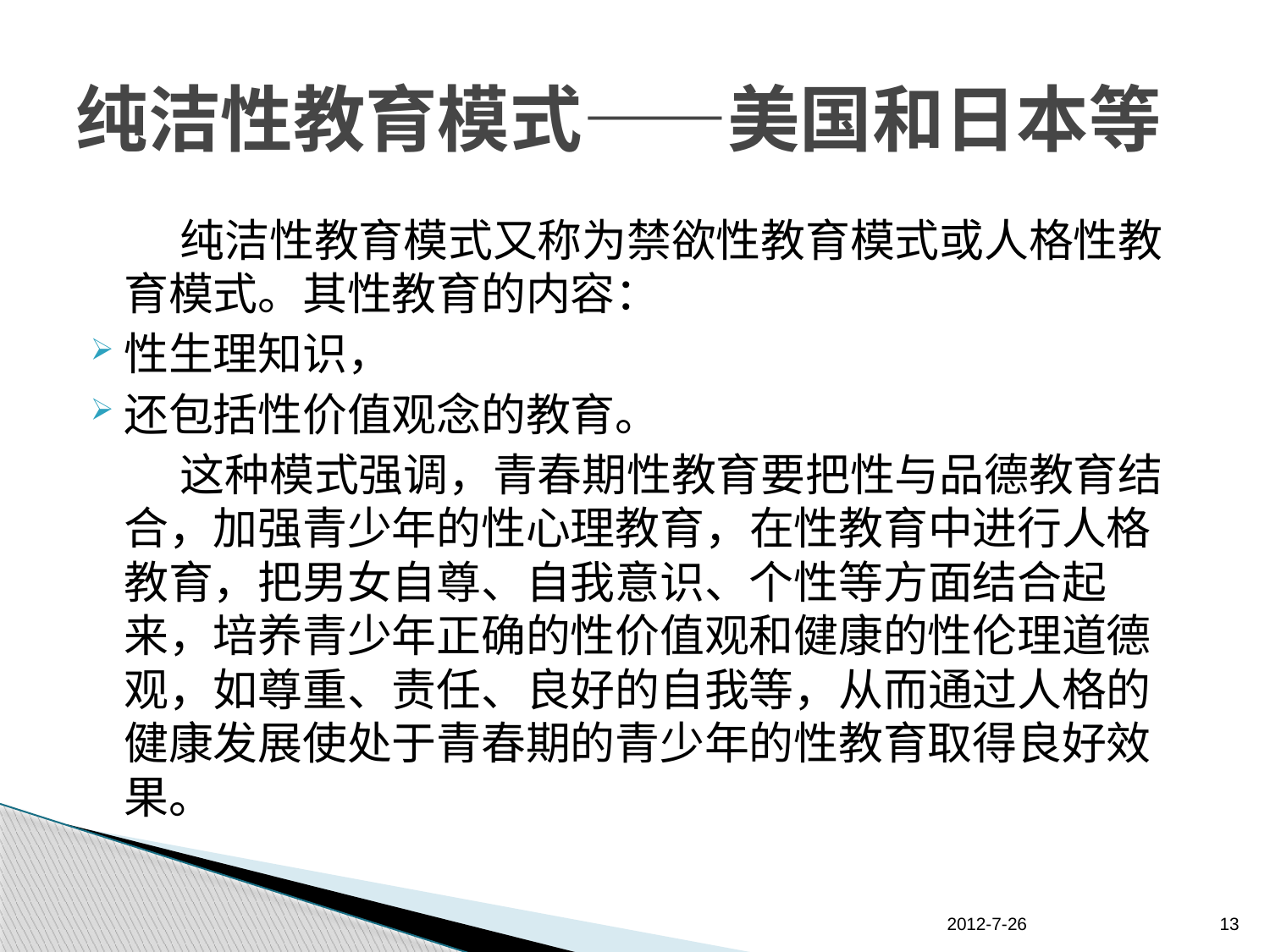

# 纯洁性教育模式——美国和日本等
        纯洁性教育模式又称为禁欲性教育模式或人格性教育模式。其性教育的内容：
性生理知识，
还包括性价值观念的教育。
        这种模式强调，青春期性教育要把性与品德教育结合，加强青少年的性心理教育，在性教育中进行人格教育，把男女自尊、自我意识、个性等方面结合起来，培养青少年正确的性价值观和健康的性伦理道德观，如尊重、责任、良好的自我等，从而通过人格的健康发展使处于青春期的青少年的性教育取得良好效果。

2012-7-26
13